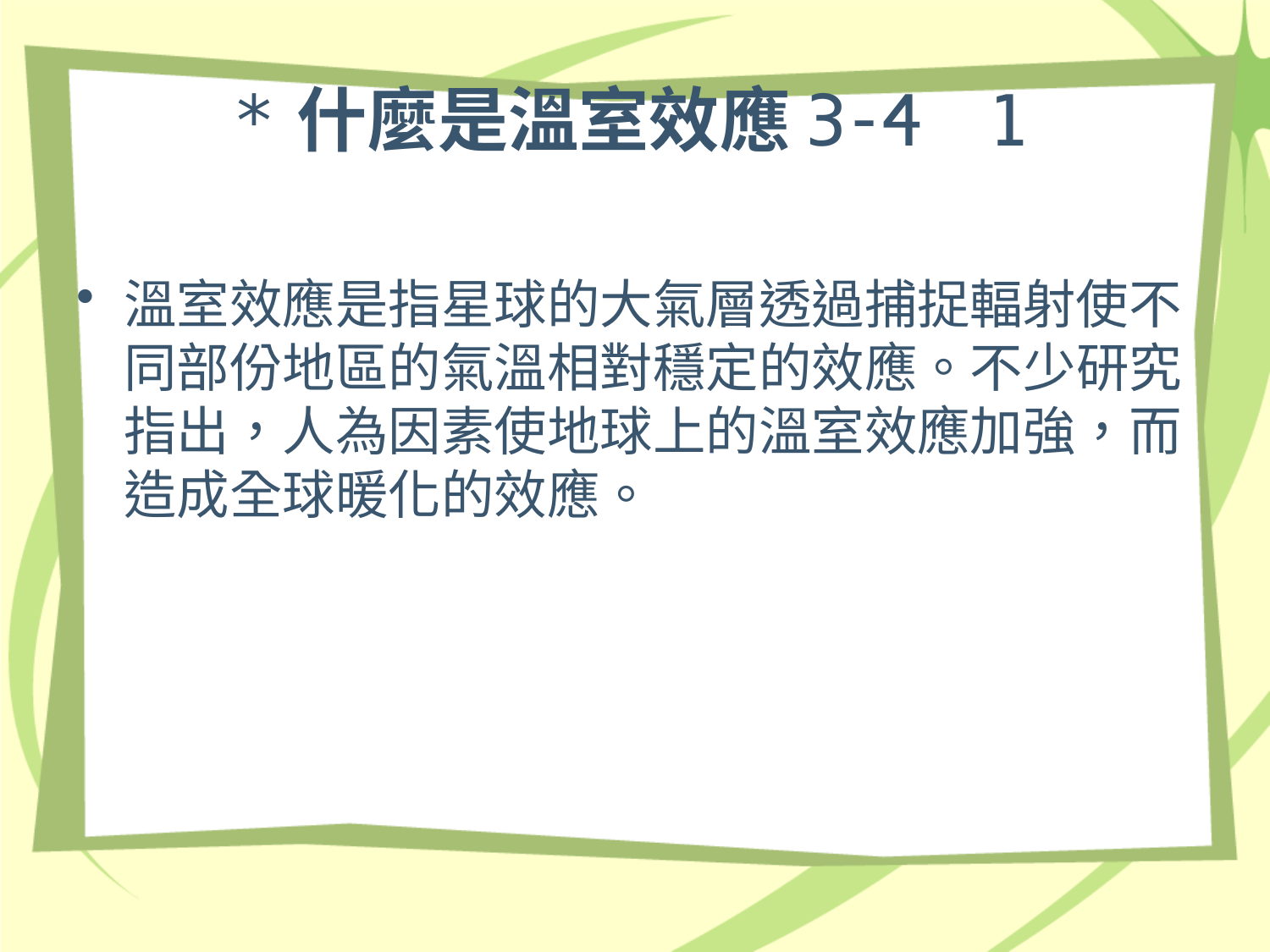

# *什麼是溫室效應3-4   1
溫室效應是指星球的大氣層透過捕捉輻射使不同部份地區的氣溫相對穩定的效應。不少研究指出，人為因素使地球上的溫室效應加強，而造成全球暖化的效應。